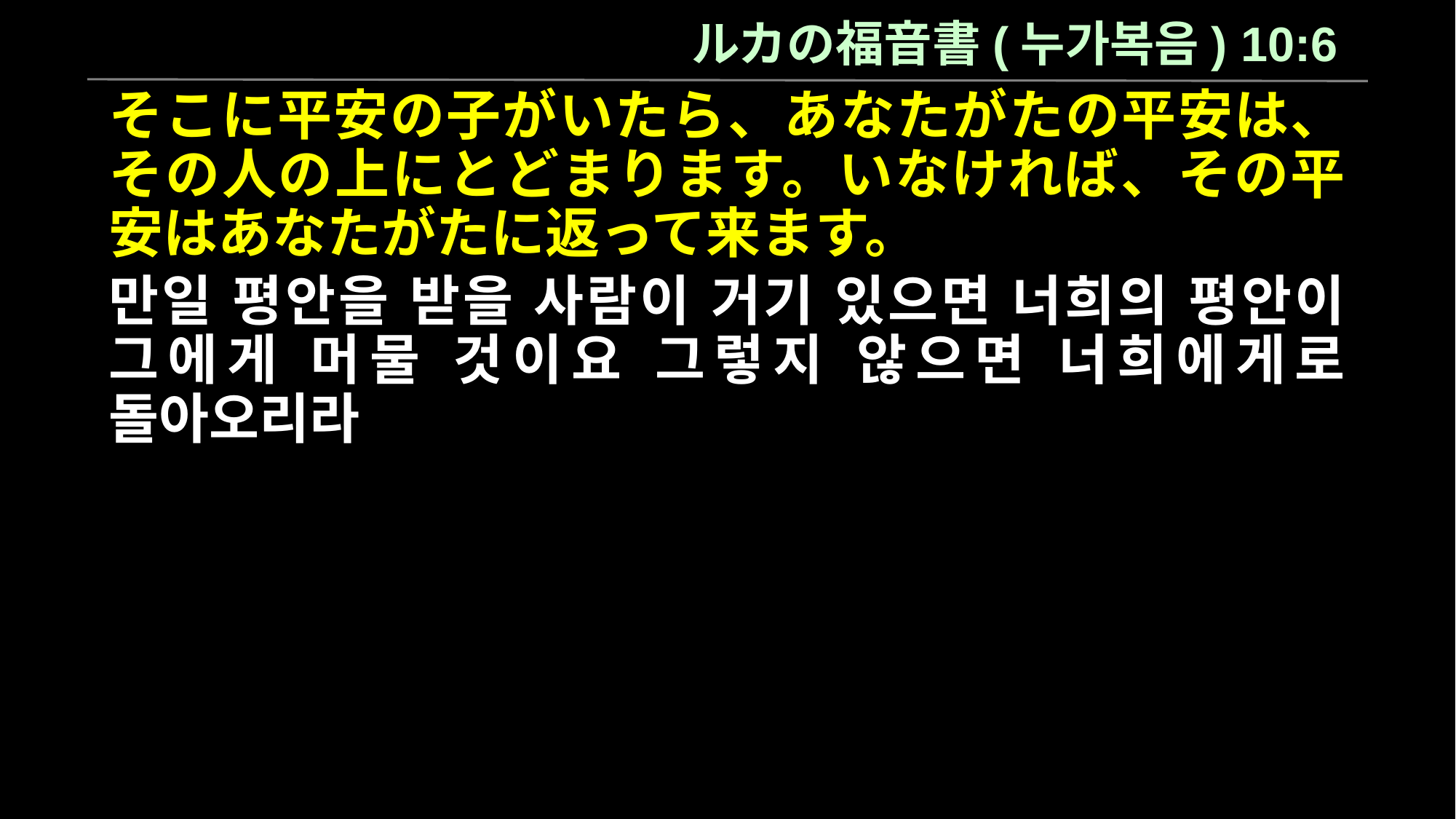

ルカの福音書(누가복음) 10:6

そこに平安の子がいたら、あなたがたの平安は、その人の上にとどまります。いなければ、その平安はあなたがたに返って来ます。
만일 평안을 받을 사람이 거기 있으면 너희의 평안이 그에게 머물 것이요 그렇지 않으면 너희에게로 돌아오리라